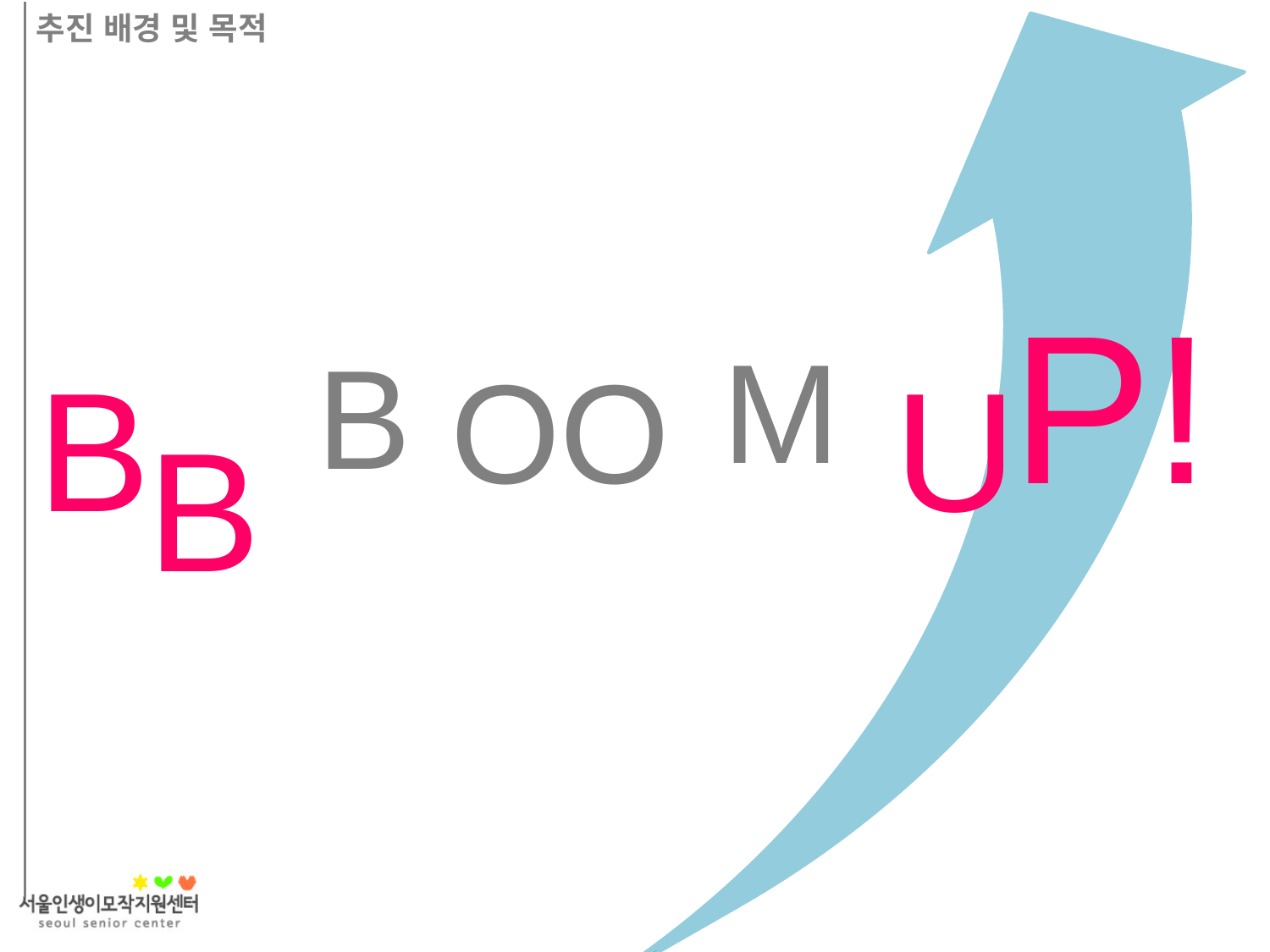

추진 배경 및 목적
P!
M
B
B
OO
U

B
6